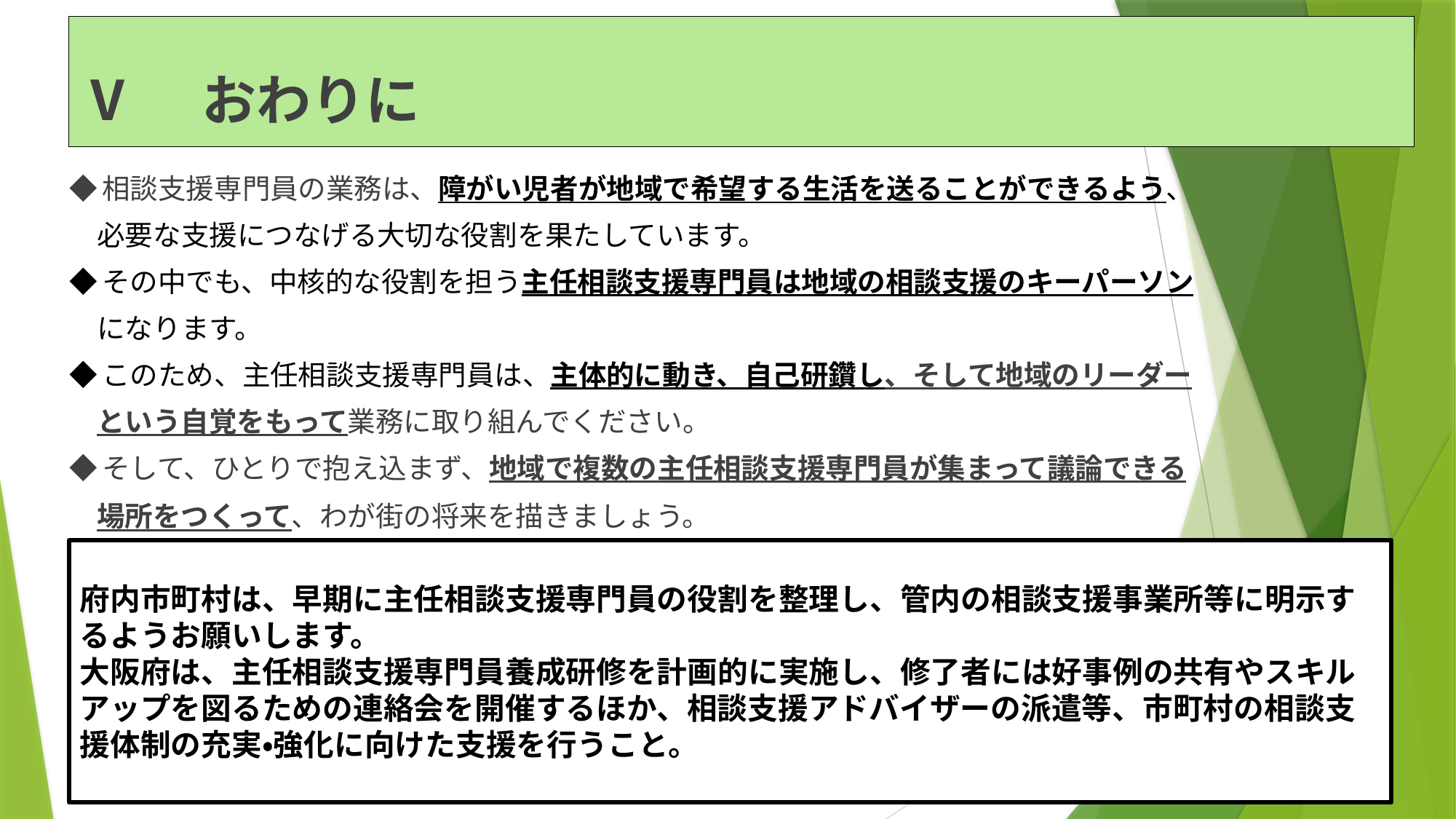

Ⅴ　おわりに
◆相談支援専門員の業務は、障がい児者が地域で希望する生活を送ることができるよう、
　必要な支援につなげる大切な役割を果たしています。
◆その中でも、中核的な役割を担う主任相談支援専門員は地域の相談支援のキーパーソン
　になります。
◆このため、主任相談支援専門員は、主体的に動き、自己研鑽し、そして地域のリーダー
　という自覚をもって業務に取り組んでください。
◆そして、ひとりで抱え込まず、地域で複数の主任相談支援専門員が集まって議論できる
　場所をつくって、わが街の将来を描きましょう。
府内市町村は、早期に主任相談支援専門員の役割を整理し、管内の相談支援事業所等に明示するようお願いします。
大阪府は、主任相談支援専門員養成研修を計画的に実施し、修了者には好事例の共有やスキルアップを図るための連絡会を開催するほか、相談支援アドバイザーの派遣等、市町村の相談支援体制の充実・強化に向けた支援を行うこと。